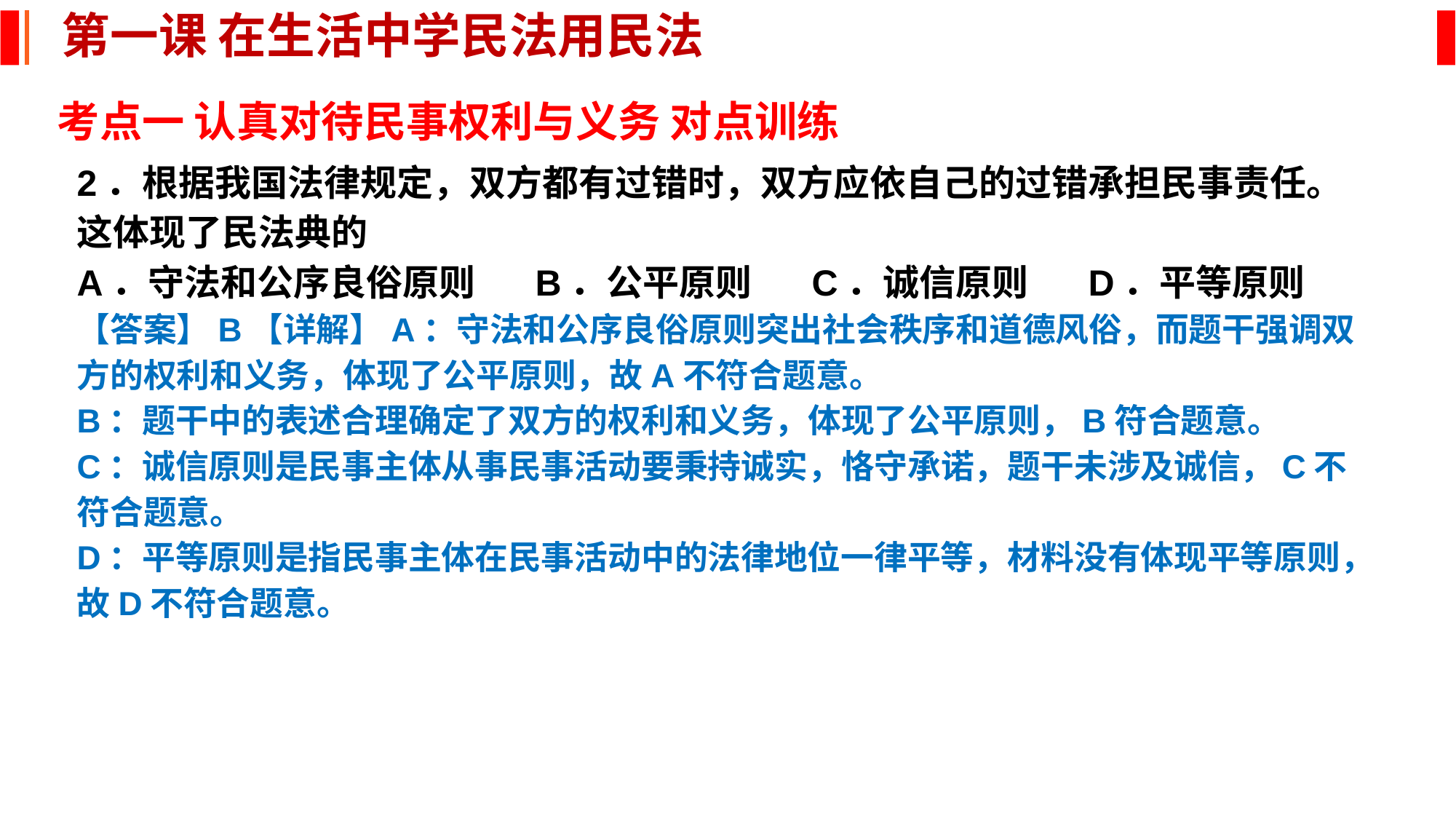

第一课 在生活中学民法用民法

考点一 认真对待民事权利与义务 对点训练
2．根据我国法律规定，双方都有过错时，双方应依自己的过错承担民事责任。这体现了民法典的
A．守法和公序良俗原则     B．公平原则     C．诚信原则     D．平等原则
【答案】B【详解】A：守法和公序良俗原则突出社会秩序和道德风俗，而题干强调双方的权利和义务，体现了公平原则，故A不符合题意。
B：题干中的表述合理确定了双方的权利和义务，体现了公平原则，B符合题意。
C：诚信原则是民事主体从事民事活动要秉持诚实，恪守承诺，题干未涉及诚信，C不符合题意。
D：平等原则是指民事主体在民事活动中的法律地位一律平等，材料没有体现平等原则，故D不符合题意。